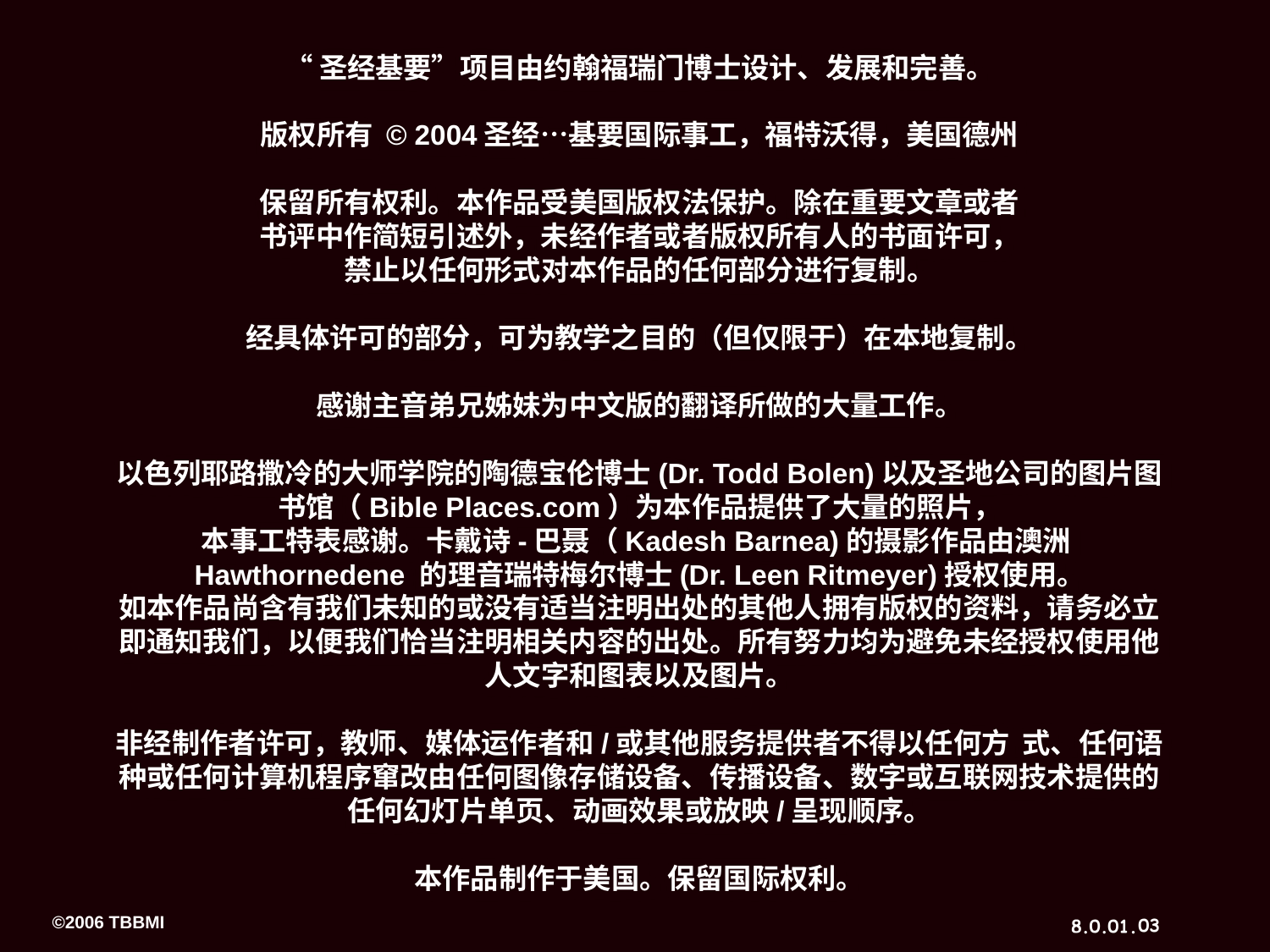

“圣经基要”项目由约翰福瑞门博士设计、发展和完善。

版权所有 © 2004圣经…基要国际事工，福特沃得，美国德州

保留所有权利。本作品受美国版权法保护。除在重要文章或者
书评中作简短引述外，未经作者或者版权所有人的书面许可，
禁止以任何形式对本作品的任何部分进行复制。

经具体许可的部分，可为教学之目的（但仅限于）在本地复制。

感谢主音弟兄姊妹为中文版的翻译所做的大量工作。

以色列耶路撒冷的大师学院的陶德宝伦博士(Dr. Todd Bolen)以及圣地公司的图片图书馆（Bible Places.com）为本作品提供了大量的照片，
本事工特表感谢。卡戴诗-巴聂（Kadesh Barnea)的摄影作品由澳洲Hawthornedene 的理音瑞特梅尔博士(Dr. Leen Ritmeyer)授权使用。
如本作品尚含有我们未知的或没有适当注明出处的其他人拥有版权的资料，请务必立即通知我们，以便我们恰当注明相关内容的出处。所有努力均为避免未经授权使用他人文字和图表以及图片。

非经制作者许可，教师、媒体运作者和/或其他服务提供者不得以任何方  式、任何语种或任何计算机程序窜改由任何图像存储设备、传播设备、数字或互联网技术提供的任何幻灯片单页、动画效果或放映/呈现顺序。

本作品制作于美国。保留国际权利。

©2006 TBBMI
03
8.0.01.